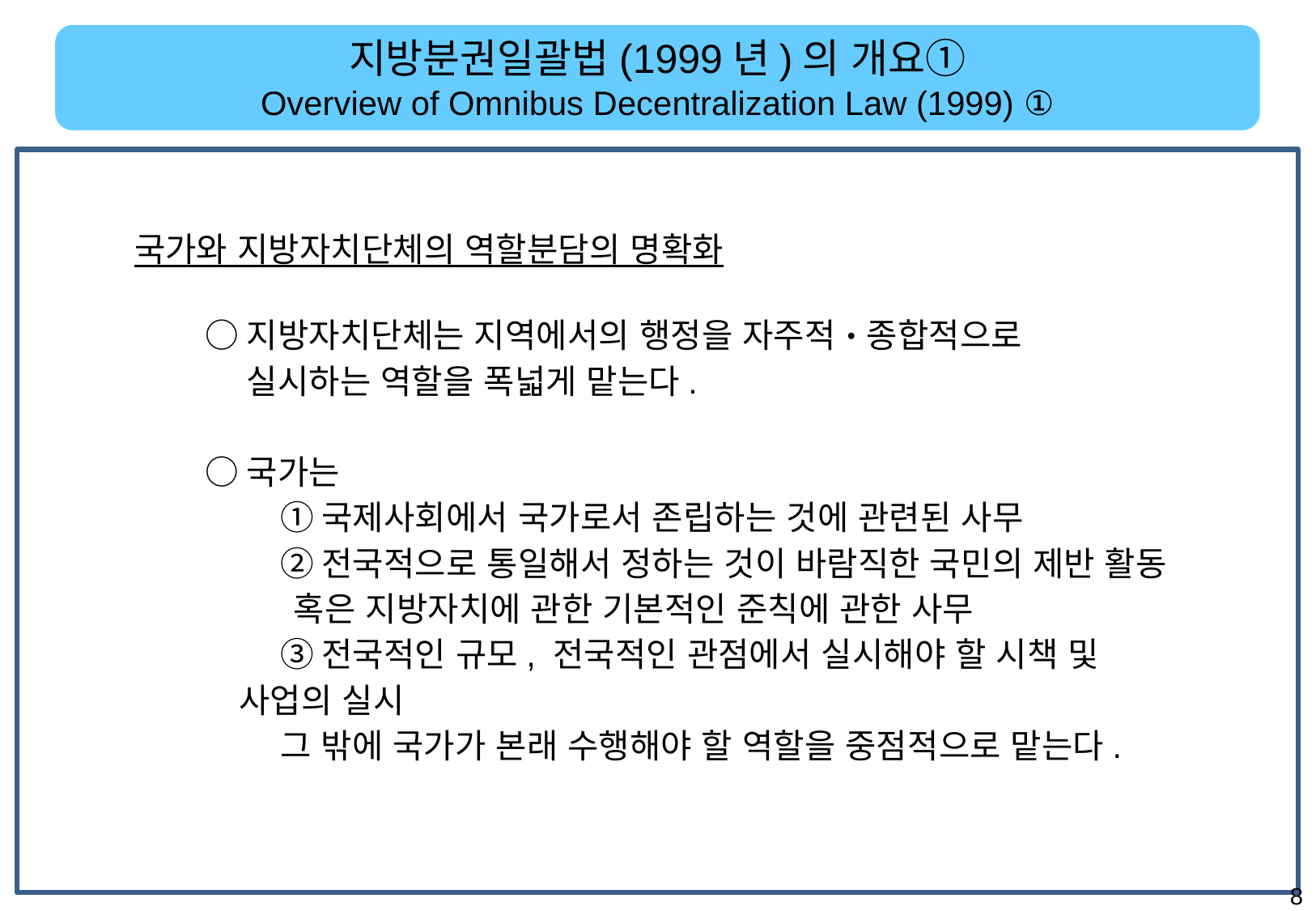

지방분권일괄법(1999년)의 개요①
Overview of Omnibus Decentralization Law (1999) ①

             국가와 지방자치단체의 역할분담의 명확화

　　　　　 ○ 지방자치단체는 지역에서의 행정을 자주적・종합적으로
　　　　　　  실시하는 역할을 폭넓게 맡는다.

　　　　　 ○ 국가는
　　　　　　　  ① 국제사회에서 국가로서 존립하는 것에 관련된 사무
　　　　　　　  ② 전국적으로 통일해서 정하는 것이 바람직한 국민의 제반 활동
                           혹은 지방자치에 관한 기본적인 준칙에 관한 사무
　　　　　　 　 ③ 전국적인 규모, 전국적인 관점에서 실시해야 할 시책 및
                           사업의 실시
　　　　　　  　그 밖에 국가가 본래 수행해야 할 역할을 중점적으로 맡는다.

8